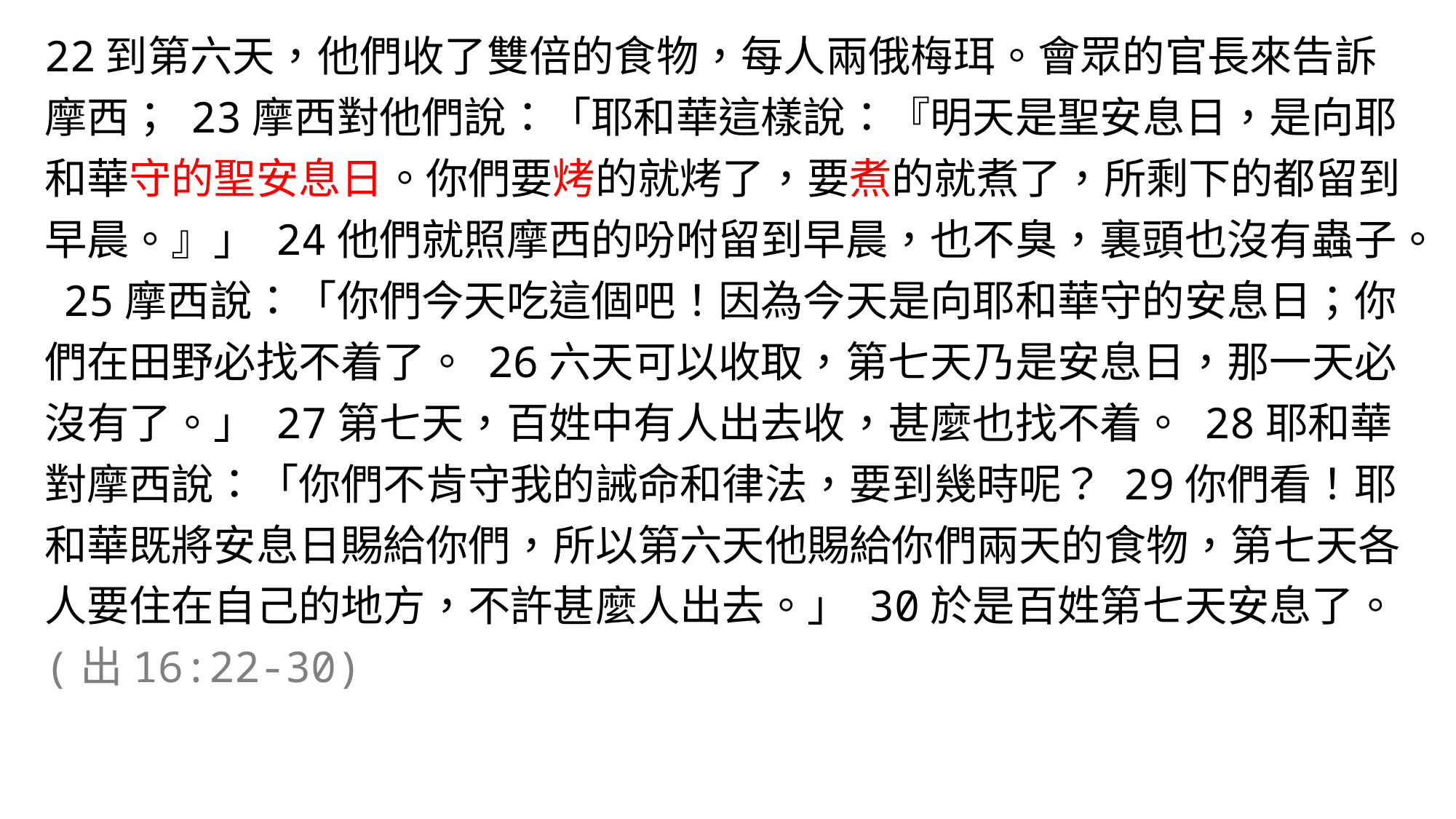

22到第六天，他們收了雙倍的食物，每人兩俄梅珥。會眾的官長來告訴摩西； 23摩西對他們說：「耶和華這樣說：『明天是聖安息日，是向耶和華守的聖安息日。你們要烤的就烤了，要煮的就煮了，所剩下的都留到早晨。』」 24他們就照摩西的吩咐留到早晨，也不臭，裏頭也沒有蟲子。 25摩西說：「你們今天吃這個吧！因為今天是向耶和華守的安息日；你們在田野必找不着了。 26六天可以收取，第七天乃是安息日，那一天必沒有了。」 27第七天，百姓中有人出去收，甚麼也找不着。 28耶和華對摩西說：「你們不肯守我的誡命和律法，要到幾時呢？ 29你們看！耶和華既將安息日賜給你們，所以第六天他賜給你們兩天的食物，第七天各人要住在自己的地方，不許甚麼人出去。」 30於是百姓第七天安息了。(出16:22-30)